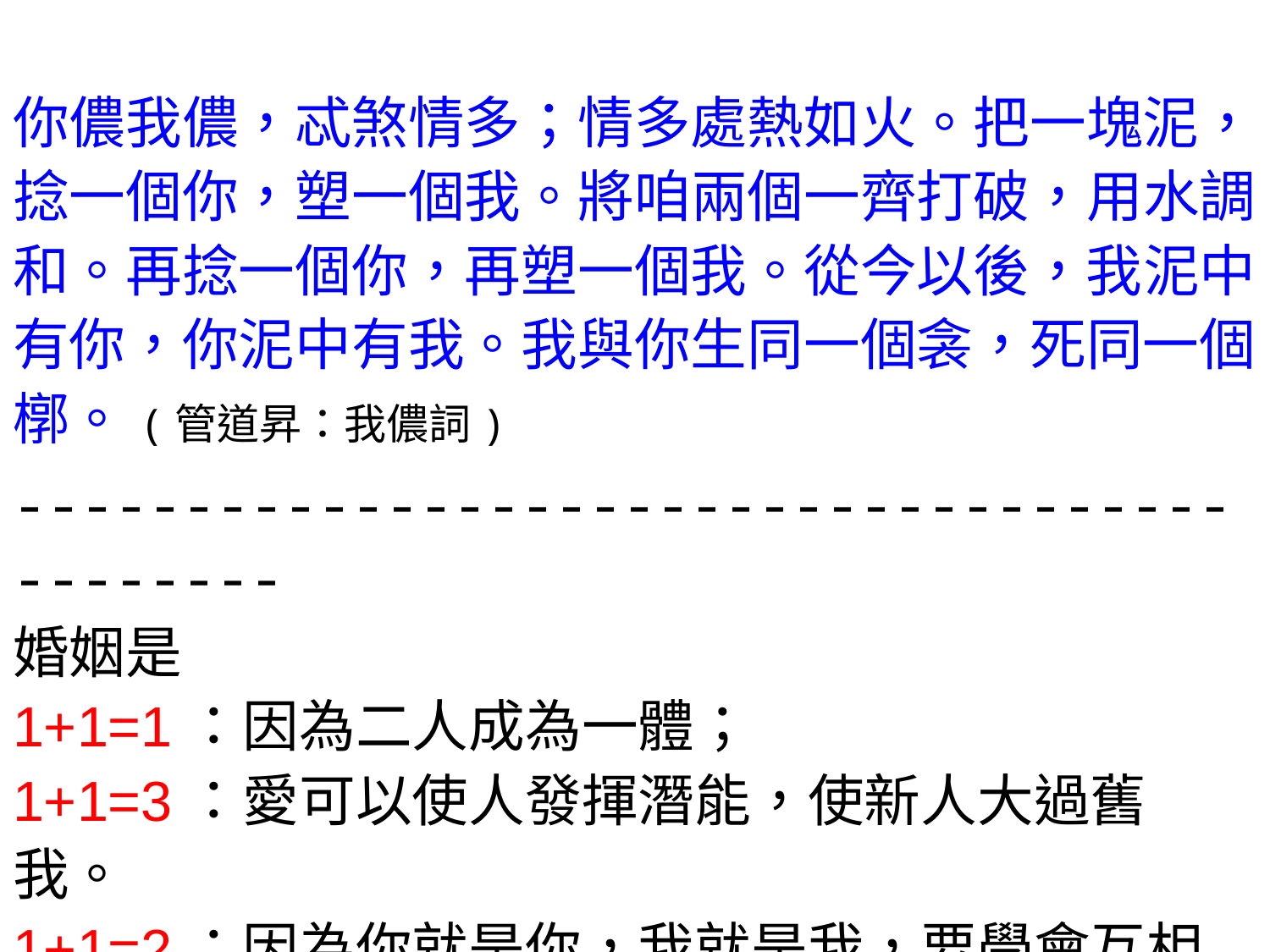

你儂我儂，忒煞情多；情多處熱如火。把一塊泥，捻一個你，塑一個我。將咱兩個一齊打破，用水調和。再捻一個你，再塑一個我。從今以後，我泥中有你，你泥中有我。我與你生同一個衾，死同一個槨。(管道昇：我儂詞)
--------------------------------------------
婚姻是
1+1=1：因為二人成為一體；
1+1=3：愛可以使人發揮潛能，使新人大過舊我。
1+1=2：因為你就是你，我就是我，要學會互相接
        納和欣賞！